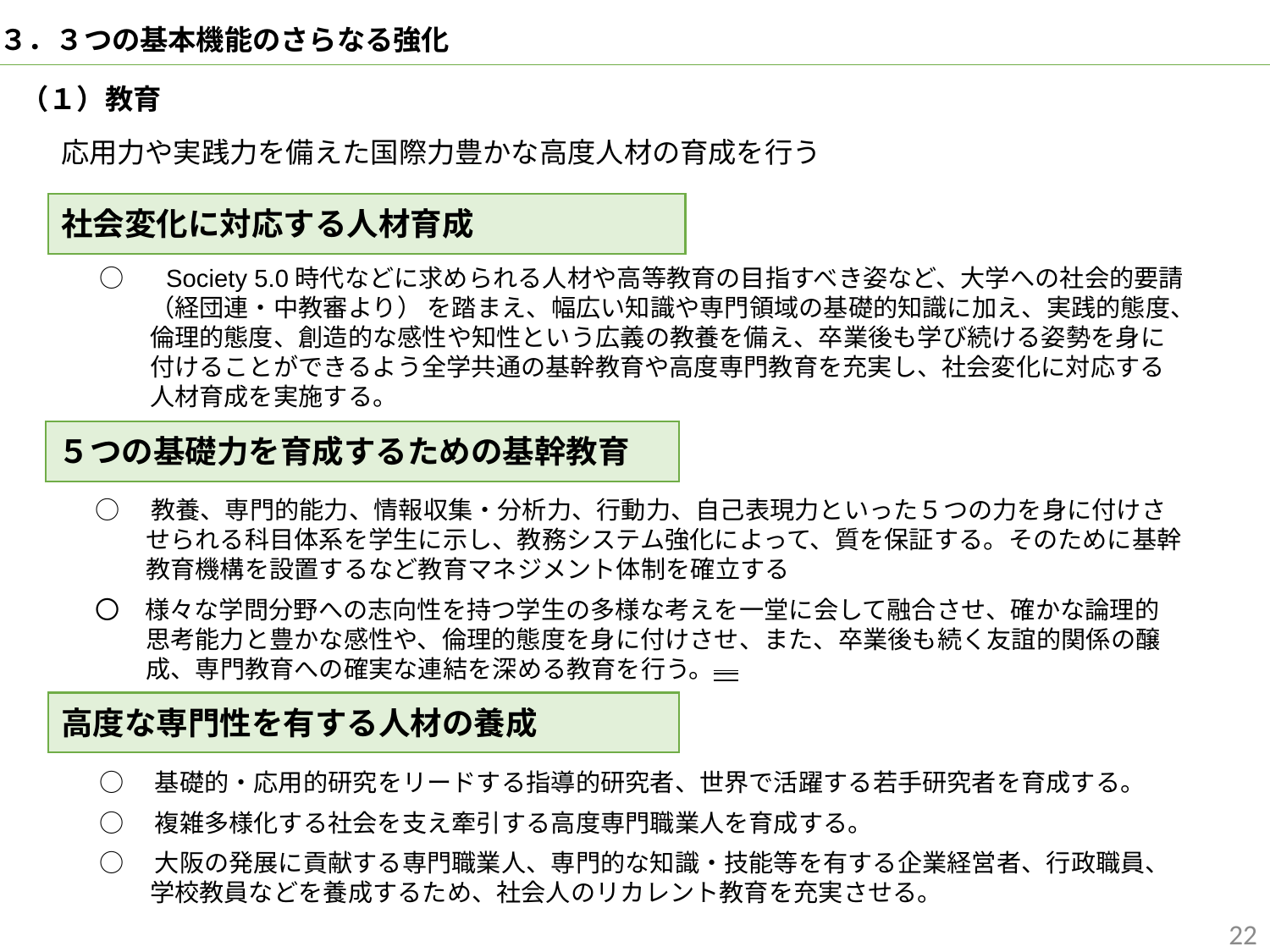

３．３つの基本機能のさらなる強化
（１）教育
応用力や実践力を備えた国際力豊かな高度人材の育成を行う
社会変化に対応する人材育成
○　 Society 5.0時代などに求められる人材や高等教育の目指すべき姿など、大学への社会的要請（経団連・中教審より） を踏まえ、幅広い知識や専門領域の基礎的知識に加え、実践的態度、倫理的態度、創造的な感性や知性という広義の教養を備え、卒業後も学び続ける姿勢を身に付けることができるよう全学共通の基幹教育や高度専門教育を充実し、社会変化に対応する人材育成を実施する。
５つの基礎力を育成するための基幹教育
○　教養、専門的能力、情報収集・分析力、行動力、自己表現力といった５つの力を身に付けさせられる科目体系を学生に示し、教務システム強化によって、質を保証する。そのために基幹教育機構を設置するなど教育マネジメント体制を確立する
〇　様々な学問分野への志向性を持つ学生の多様な考えを一堂に会して融合させ、確かな論理的思考能力と豊かな感性や、倫理的態度を身に付けさせ、また、卒業後も続く友誼的関係の醸成、専門教育への確実な連結を深める教育を行う。
高度な専門性を有する人材の養成
○　基礎的・応用的研究をリードする指導的研究者、世界で活躍する若手研究者を育成する。
○　複雑多様化する社会を支え牽引する高度専門職業人を育成する。
○　大阪の発展に貢献する専門職業人、専門的な知識・技能等を有する企業経営者、行政職員、学校教員などを養成するため、社会人のリカレント教育を充実させる。
22